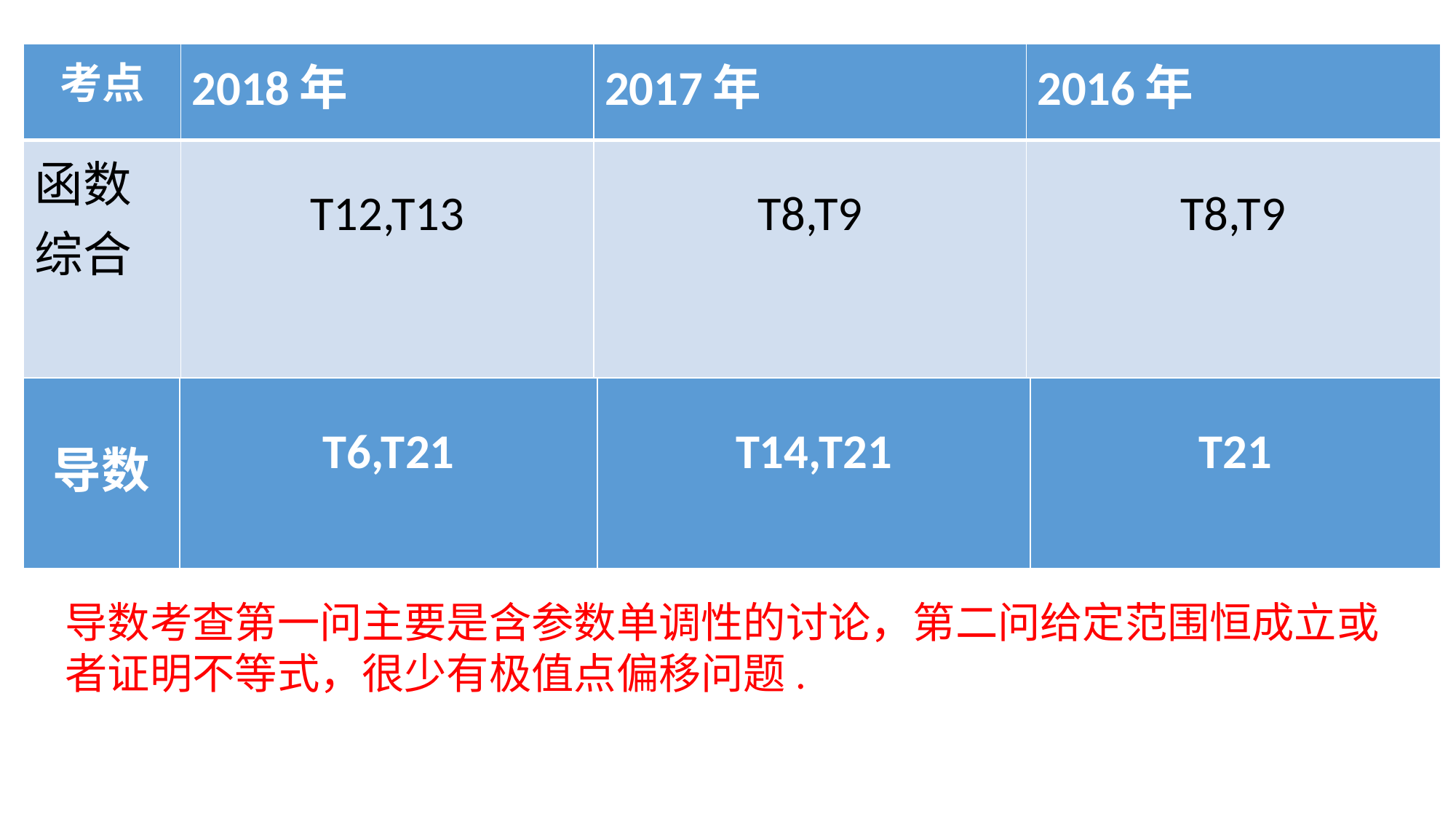

#
| 考点 | 2018年 | 2017年 | 2016年 |
| --- | --- | --- | --- |
| 函数综合 | T12,T13 | T8,T9 | T8,T9 |
| 导数 | T6,T21 | T14,T21 | T21 |
| --- | --- | --- | --- |
导数考查第一问主要是含参数单调性的讨论，第二问给定范围恒成立或者证明不等式，很少有极值点偏移问题.